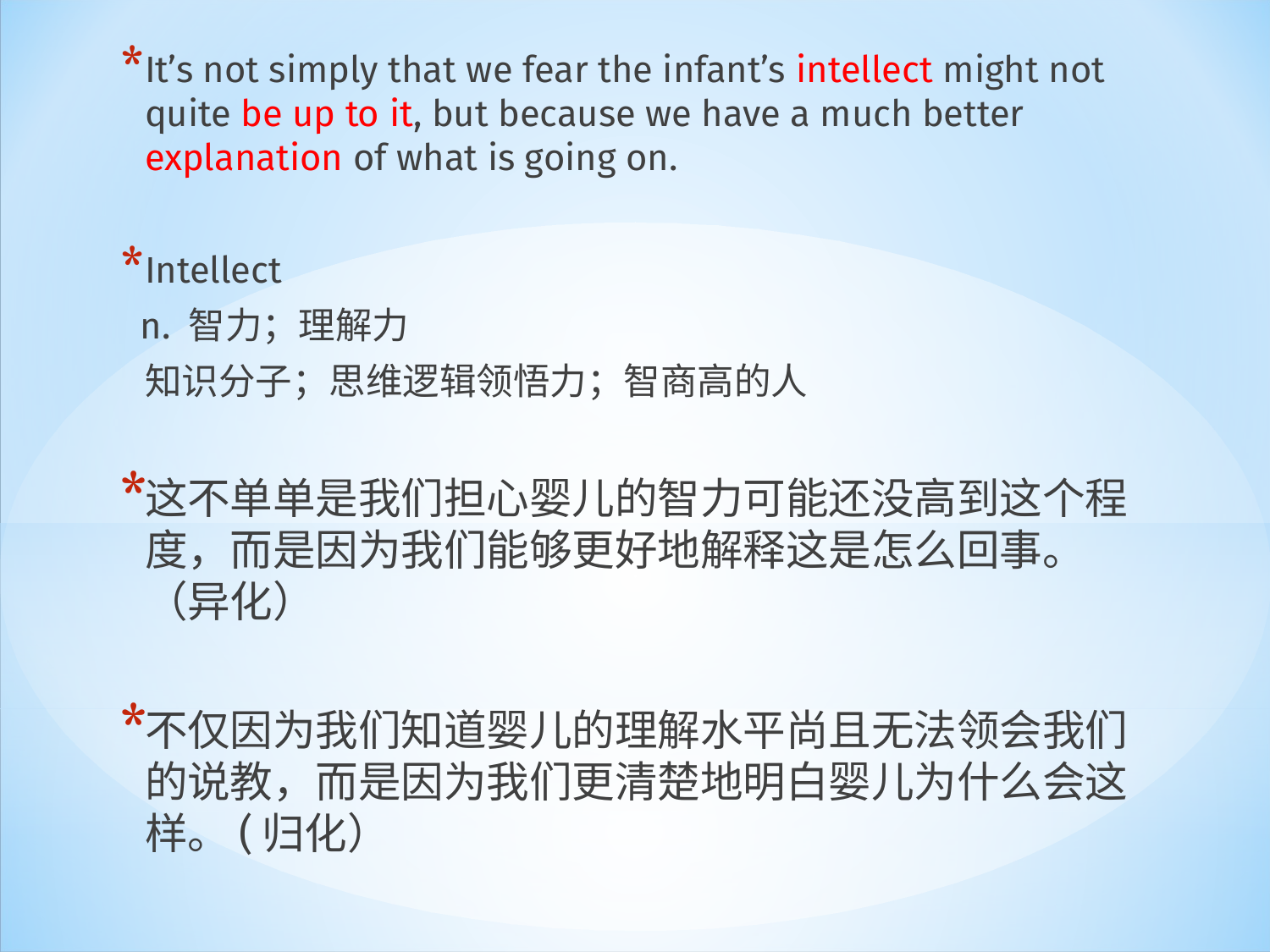

It’s not simply that we fear the infant’s intellect might not quite be up to it, but because we have a much better explanation of what is going on.

Intellect
  n. 智力；理解力
  知识分子；思维逻辑领悟力；智商高的人

这不单单是我们担心婴儿的智力可能还没高到这个程度，而是因为我们能够更好地解释这是怎么回事。（异化）

不仅因为我们知道婴儿的理解水平尚且无法领会我们的说教，而是因为我们更清楚地明白婴儿为什么会这样。(归化）
#